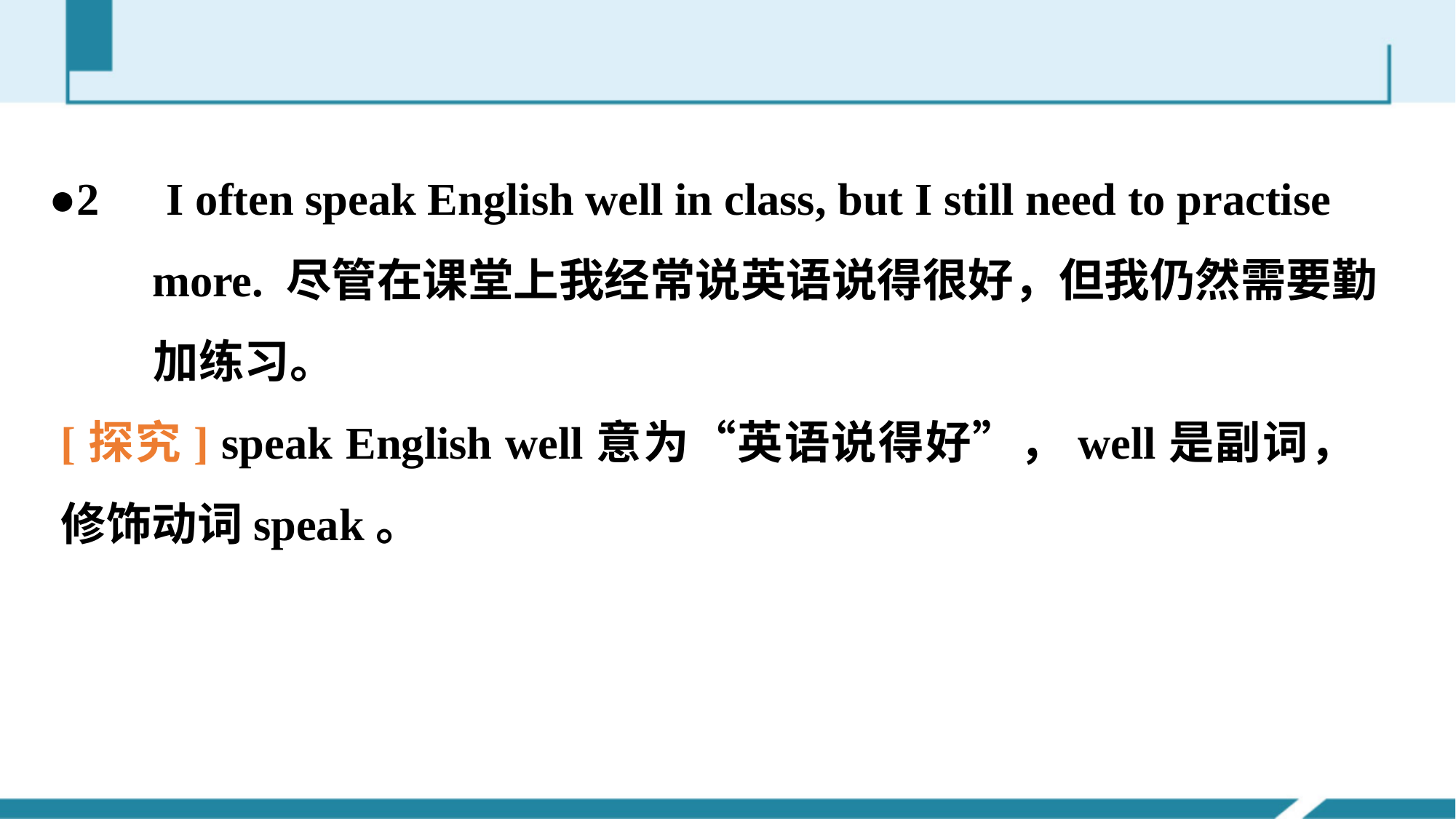

●2　I often speak English well in class, but I still need to practise
         more. 尽管在课堂上我经常说英语说得很好，但我仍然需要勤
         加练习。
[探究] speak English well意为“英语说得好”，well是副词，修饰动词speak。